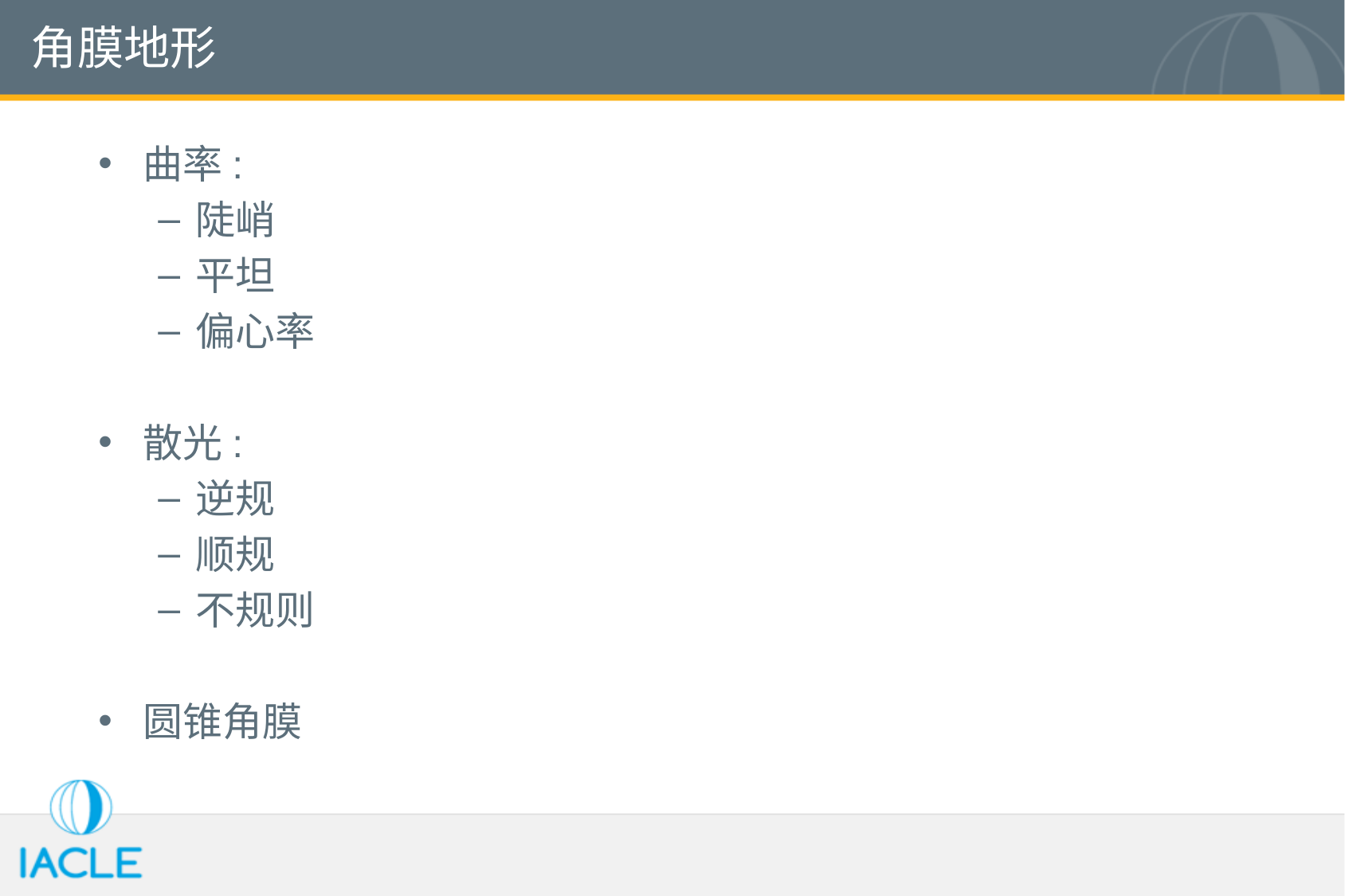

# 角膜地形
曲率:
陡峭
平坦
偏心率

散光:
逆规
顺规
不规则

圆锥角膜